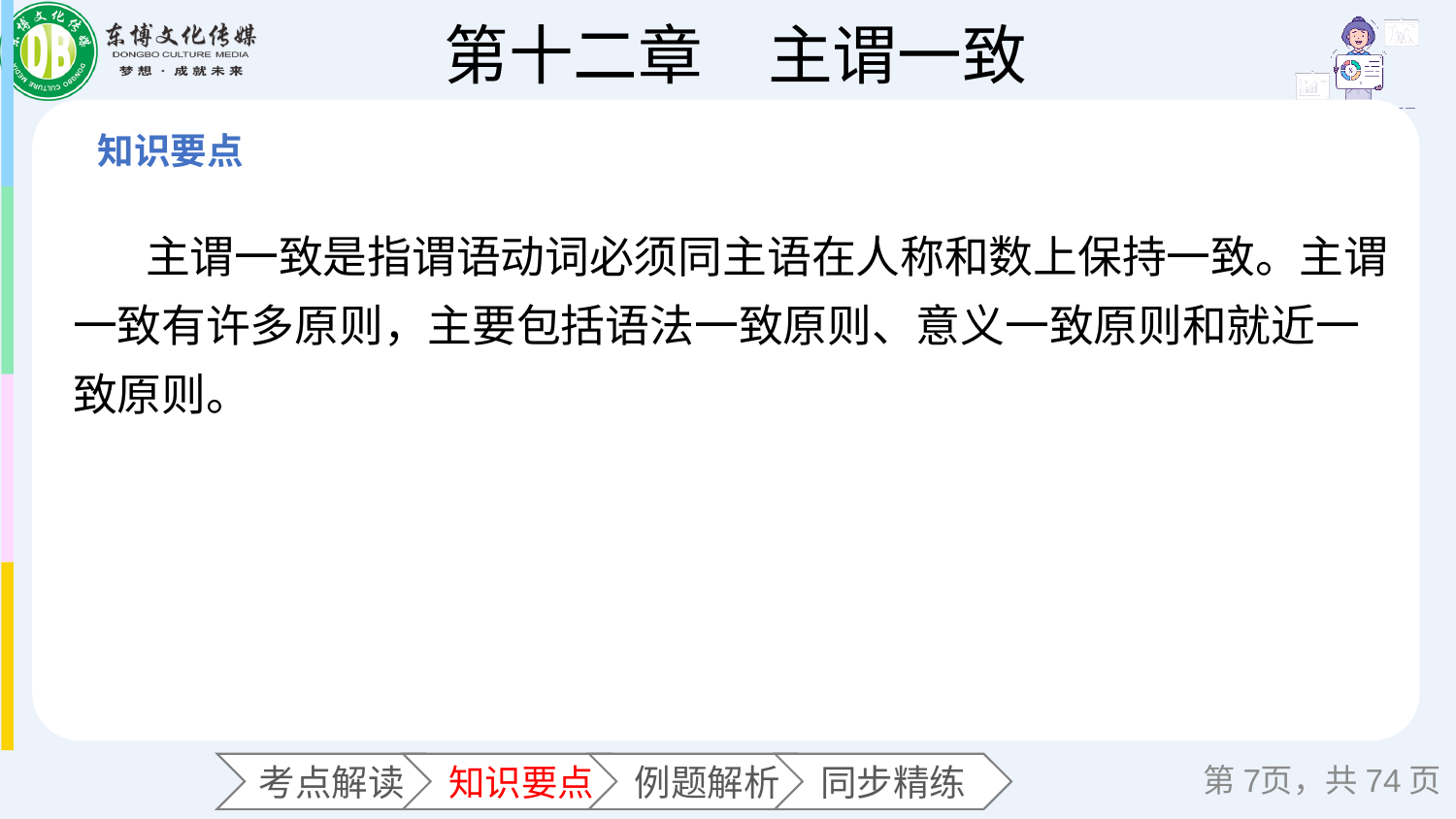

主谓一致是指谓语动词必须同主语在人称和数上保持一致。主谓一致有许多原则，主要包括语法一致原则、意义一致原则和就近一致原则。
第7页，共74页